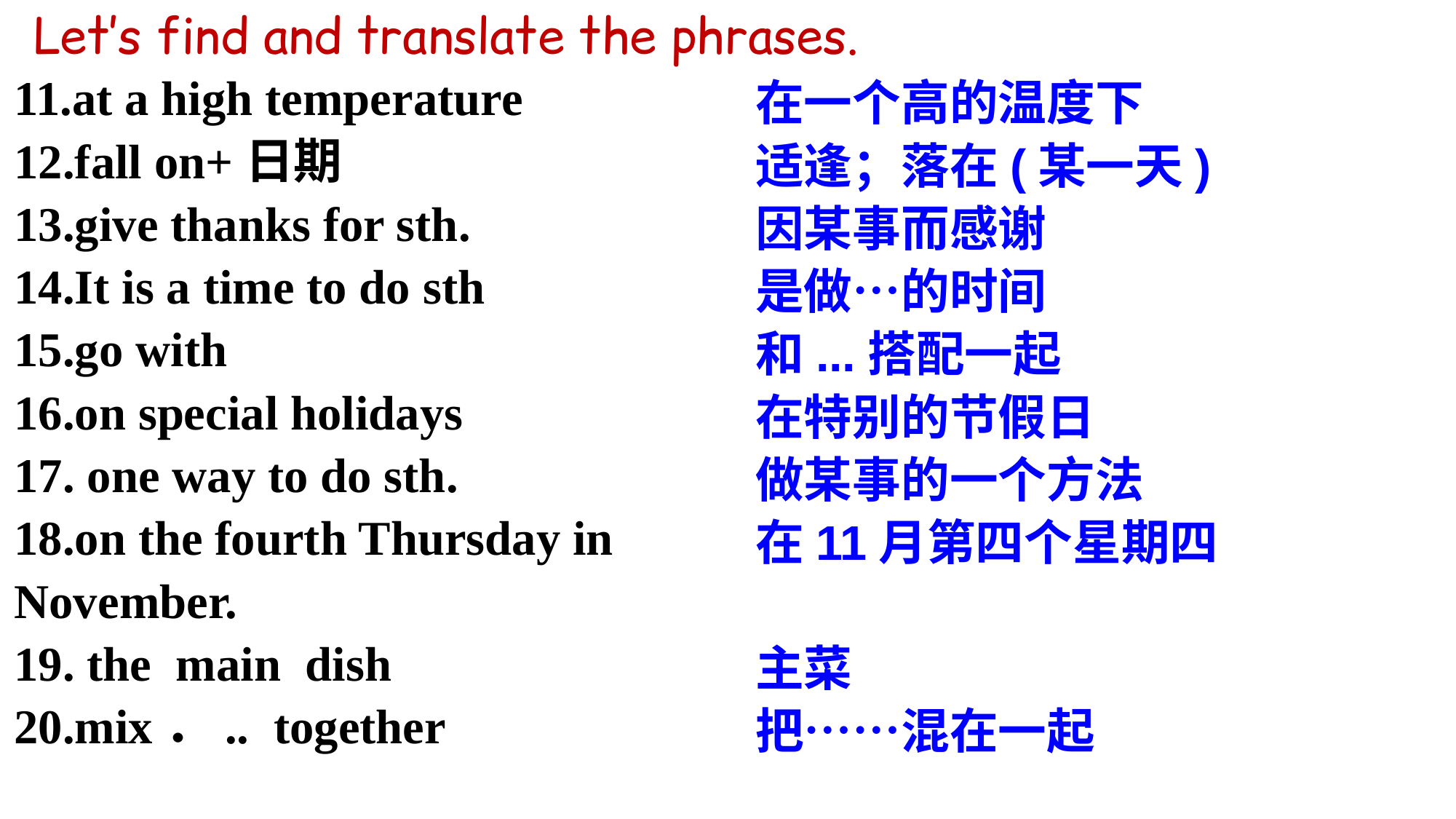

Let’s find and translate the phrases.
11.at a high temperature
12.fall on+日期
13.give thanks for sth.
14.It is a time to do sth
15.go with
16.on special holidays
17. one way to do sth.
18.on the fourth Thursday in November.
19. the  main  dish
20.mix．..  together

在一个高的温度下
适逢；落在(某一天)
因某事而感谢
是做…的时间
和...搭配一起
在特别的节假日
做某事的一个方法
在11月第四个星期四

主菜
把……混在一起